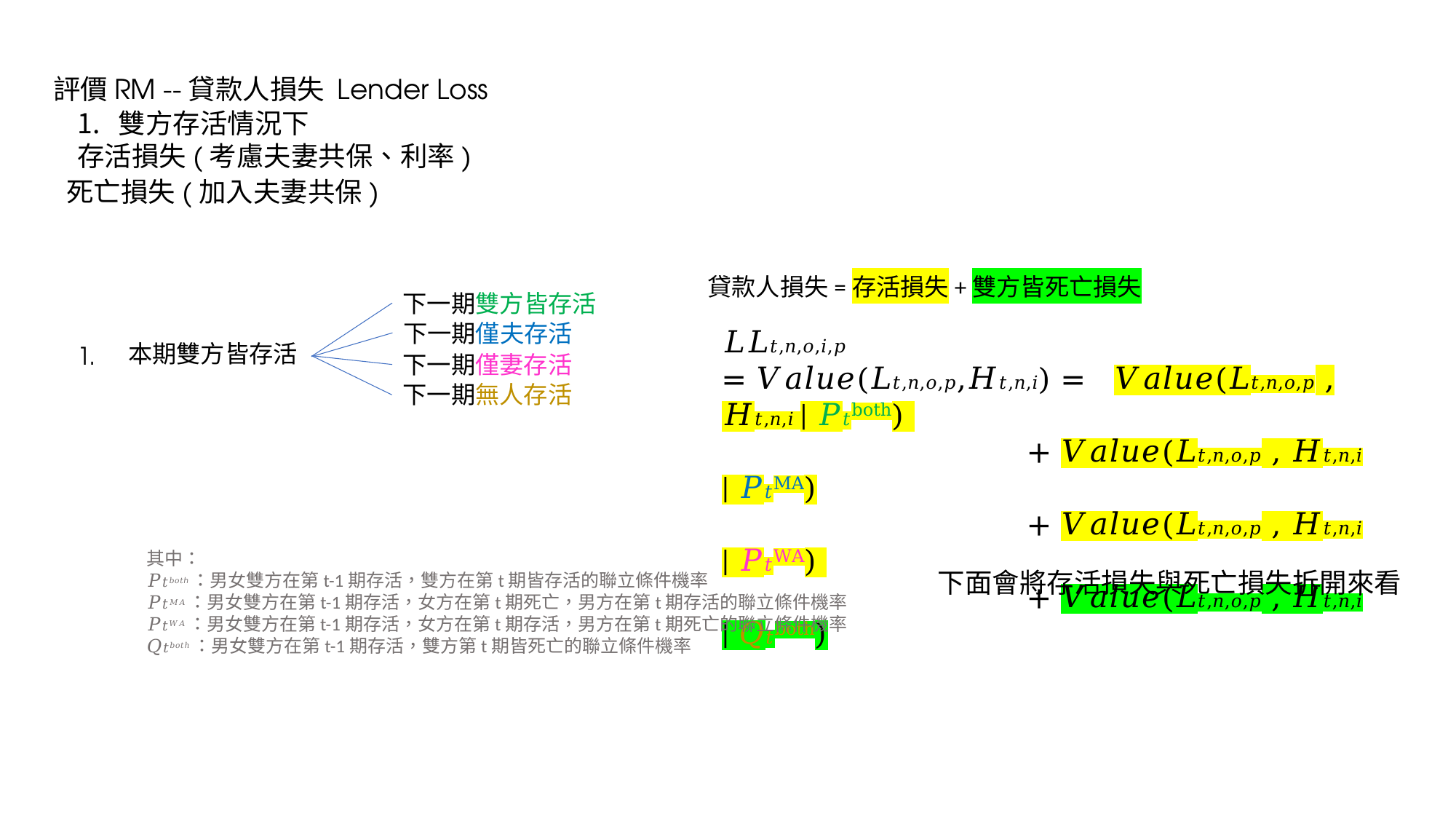

評價RM --貸款人損失 Lender Loss
雙方存活情況下
存活損失(考慮夫妻共保、利率)

死亡損失(加入夫妻共保)
貸款人損失=存活損失+雙方皆死亡損失
下一期雙方皆存活
下一期僅夫存活
𝐿𝐿𝑡,𝑛,𝑜,𝑖,𝑝
= 𝑉𝑎𝑙𝑢𝑒(𝐿𝑡,𝑛,𝑜,𝑝⁡,𝐻𝑡,𝑛,𝑖) =   𝑉𝑎𝑙𝑢𝑒(𝐿𝑡,𝑛,𝑜,𝑝⁡ , 𝐻𝑡,𝑛,𝑖 | 𝑃𝑡both)
   		         + 𝑉𝑎𝑙𝑢𝑒(𝐿𝑡,𝑛,𝑜,𝑝⁡ , 𝐻𝑡,𝑛,𝑖 | 𝑃𝑡MA)
 		         + 𝑉𝑎𝑙𝑢𝑒(𝐿𝑡,𝑛,𝑜,𝑝⁡ , 𝐻𝑡,𝑛,𝑖 | 𝑃𝑡WA)
   	 	         + 𝑉𝑎𝑙𝑢𝑒(𝐿𝑡,𝑛,𝑜,𝑝⁡ , 𝐻𝑡,𝑛,𝑖 | 𝑄𝑡both)
本期雙方皆存活
1.
下一期僅妻存活
下一期無人存活
其中：
⁡𝑃𝑡𝑏𝑜𝑡ℎ：男女雙方在第t-1期存活，雙方在第t期皆存活的聯立條件機率
𝑃𝑡𝑀𝐴：男女雙方在第t-1期存活，女方在第t期死亡，男方在第t期存活的聯立條件機率
𝑃𝑡𝑊𝐴：男女雙方在第t-1期存活，女方在第t期存活，男方在第t期死亡的聯立條件機率
𝑄𝑡𝑏𝑜𝑡ℎ：男女雙方在第t-1期存活，雙方第t期皆死亡的聯立條件機率
下面會將存活損失與死亡損失拆開來看